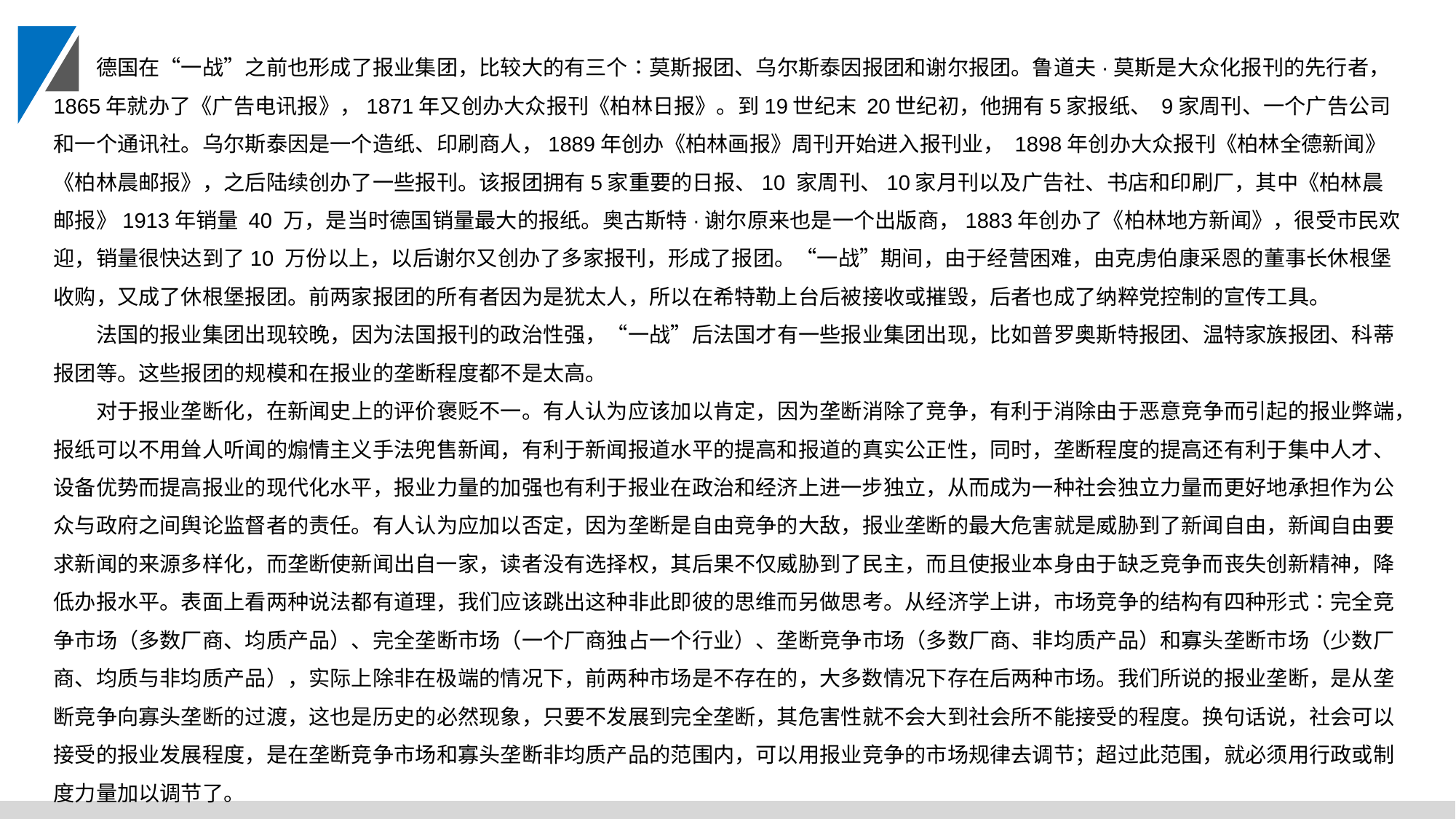

德国在“一战”之前也形成了报业集团，比较大的有三个∶莫斯报团、乌尔斯泰因报团和谢尔报团。鲁道夫·莫斯是大众化报刊的先行者，1865年就办了《广告电讯报》，1871年又创办大众报刊《柏林日报》。到19世纪末 20世纪初，他拥有5家报纸、 9家周刊、一个广告公司和一个通讯社。乌尔斯泰因是一个造纸、印刷商人，1889年创办《柏林画报》周刊开始进入报刊业， 1898年创办大众报刊《柏林全德新闻》《柏林晨邮报》，之后陆续创办了一些报刊。该报团拥有5家重要的日报、10 家周刊、10家月刊以及广告社、书店和印刷厂，其中《柏林晨邮报》1913年销量 40 万，是当时德国销量最大的报纸。奥古斯特·谢尔原来也是一个出版商，1883年创办了《柏林地方新闻》，很受市民欢迎，销量很快达到了10 万份以上，以后谢尔又创办了多家报刊，形成了报团。“一战”期间，由于经营困难，由克虏伯康采恩的董事长休根堡收购，又成了休根堡报团。前两家报团的所有者因为是犹太人，所以在希特勒上台后被接收或摧毁，后者也成了纳粹党控制的宣传工具。
法国的报业集团出现较晚，因为法国报刊的政治性强，“一战”后法国才有一些报业集团出现，比如普罗奥斯特报团、温特家族报团、科蒂报团等。这些报团的规模和在报业的垄断程度都不是太高。
对于报业垄断化，在新闻史上的评价褒贬不一。有人认为应该加以肯定，因为垄断消除了竞争，有利于消除由于恶意竞争而引起的报业弊端，报纸可以不用耸人听闻的煽情主义手法兜售新闻，有利于新闻报道水平的提高和报道的真实公正性，同时，垄断程度的提高还有利于集中人才、设备优势而提高报业的现代化水平，报业力量的加强也有利于报业在政治和经济上进一步独立，从而成为一种社会独立力量而更好地承担作为公众与政府之间舆论监督者的责任。有人认为应加以否定，因为垄断是自由竞争的大敌，报业垄断的最大危害就是威胁到了新闻自由，新闻自由要求新闻的来源多样化，而垄断使新闻出自一家，读者没有选择权，其后果不仅威胁到了民主，而且使报业本身由于缺乏竞争而丧失创新精神，降低办报水平。表面上看两种说法都有道理，我们应该跳出这种非此即彼的思维而另做思考。从经济学上讲，市场竞争的结构有四种形式∶完全竞争市场（多数厂商、均质产品）、完全垄断市场（一个厂商独占一个行业）、垄断竞争市场（多数厂商、非均质产品）和寡头垄断市场（少数厂商、均质与非均质产品），实际上除非在极端的情况下，前两种市场是不存在的，大多数情况下存在后两种市场。我们所说的报业垄断，是从垄断竞争向寡头垄断的过渡，这也是历史的必然现象，只要不发展到完全垄断，其危害性就不会大到社会所不能接受的程度。换句话说，社会可以接受的报业发展程度，是在垄断竞争市场和寡头垄断非均质产品的范围内，可以用报业竞争的市场规律去调节；超过此范围，就必须用行政或制度力量加以调节了。